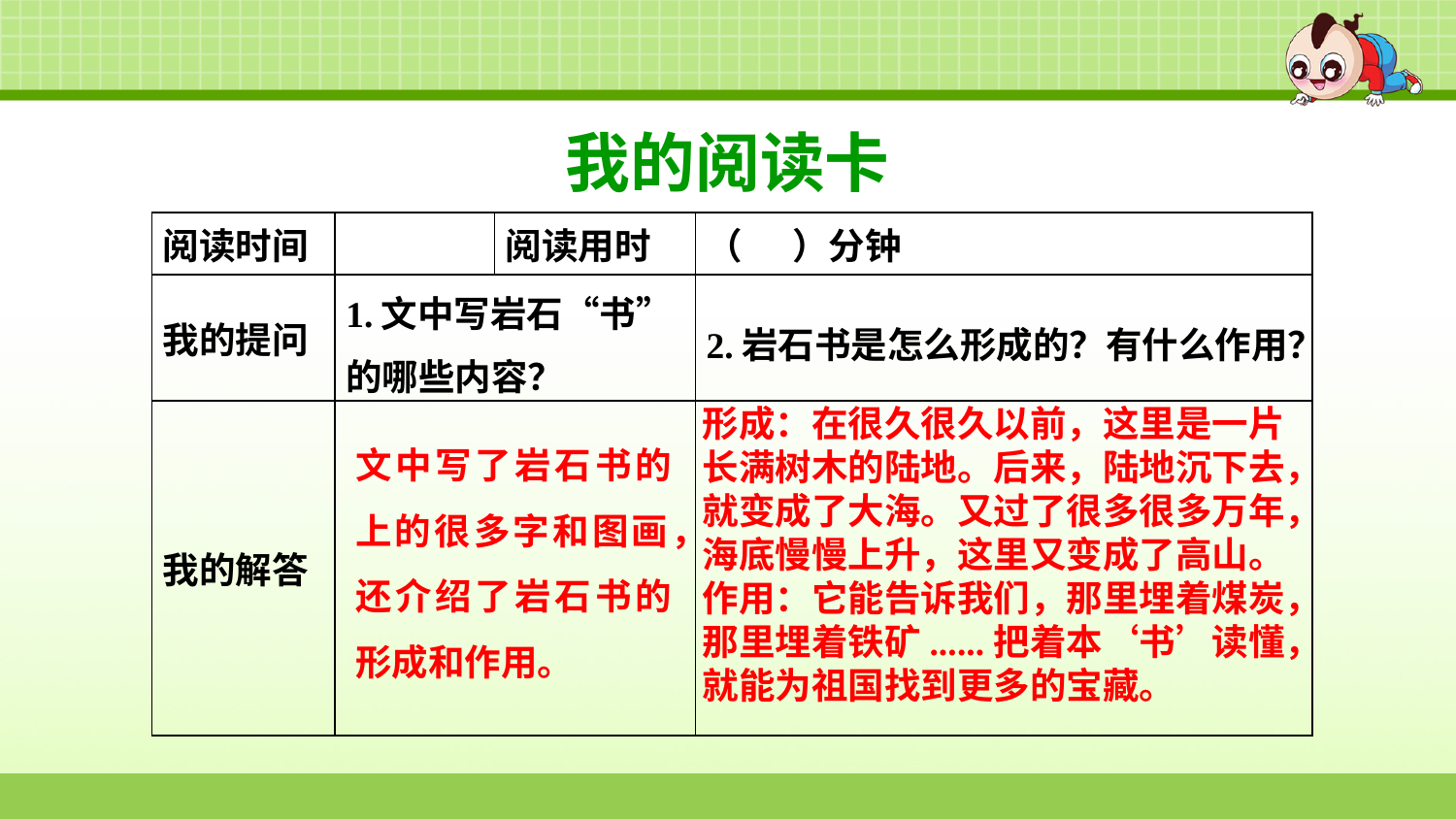

我的阅读卡
| 阅读时间 |  | 阅读用时 | （ ）分钟 |
| --- | --- | --- | --- |
| 我的提问 | 1.文中写岩石“书”的哪些内容？ |  | 2.岩石书是怎么形成的？有什么作用？ |
| 我的解答 |  |  |  |
形成：在很久很久以前，这里是一片长满树木的陆地。后来，陆地沉下去，就变成了大海。又过了很多很多万年，海底慢慢上升，这里又变成了高山。
作用：它能告诉我们，那里埋着煤炭，那里埋着铁矿......把着本‘书’读懂，就能为祖国找到更多的宝藏。
文中写了岩石书的上的很多字和图画，还介绍了岩石书的形成和作用。